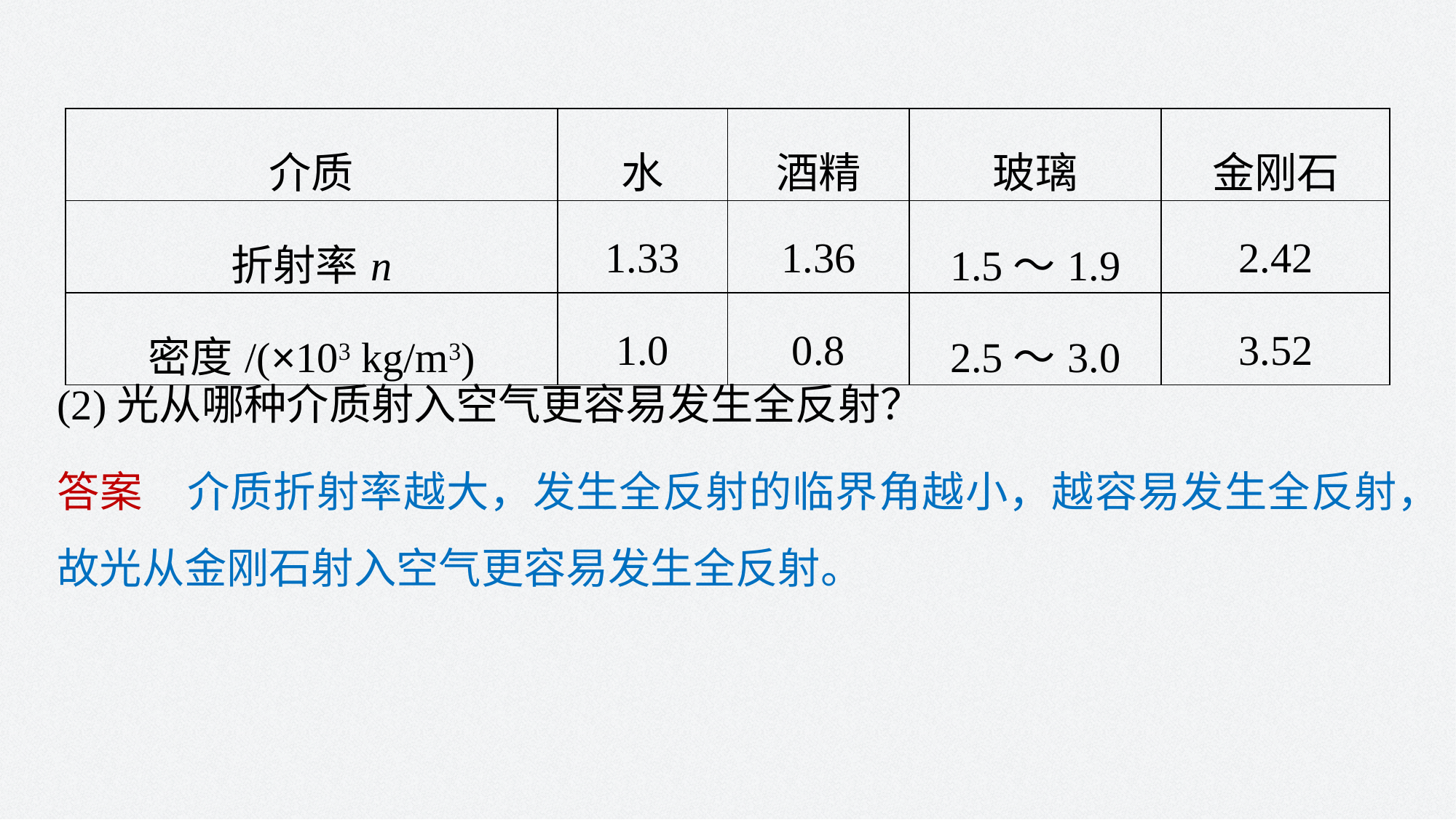

| 介质 | 水 | 酒精 | 玻璃 | 金刚石 |
| --- | --- | --- | --- | --- |
| 折射率n | 1.33 | 1.36 | 1.5～1.9 | 2.42 |
| 密度/(×103 kg/m3) | 1.0 | 0.8 | 2.5～3.0 | 3.52 |
(2)光从哪种介质射入空气更容易发生全反射？
答案　介质折射率越大，发生全反射的临界角越小，越容易发生全反射，故光从金刚石射入空气更容易发生全反射。